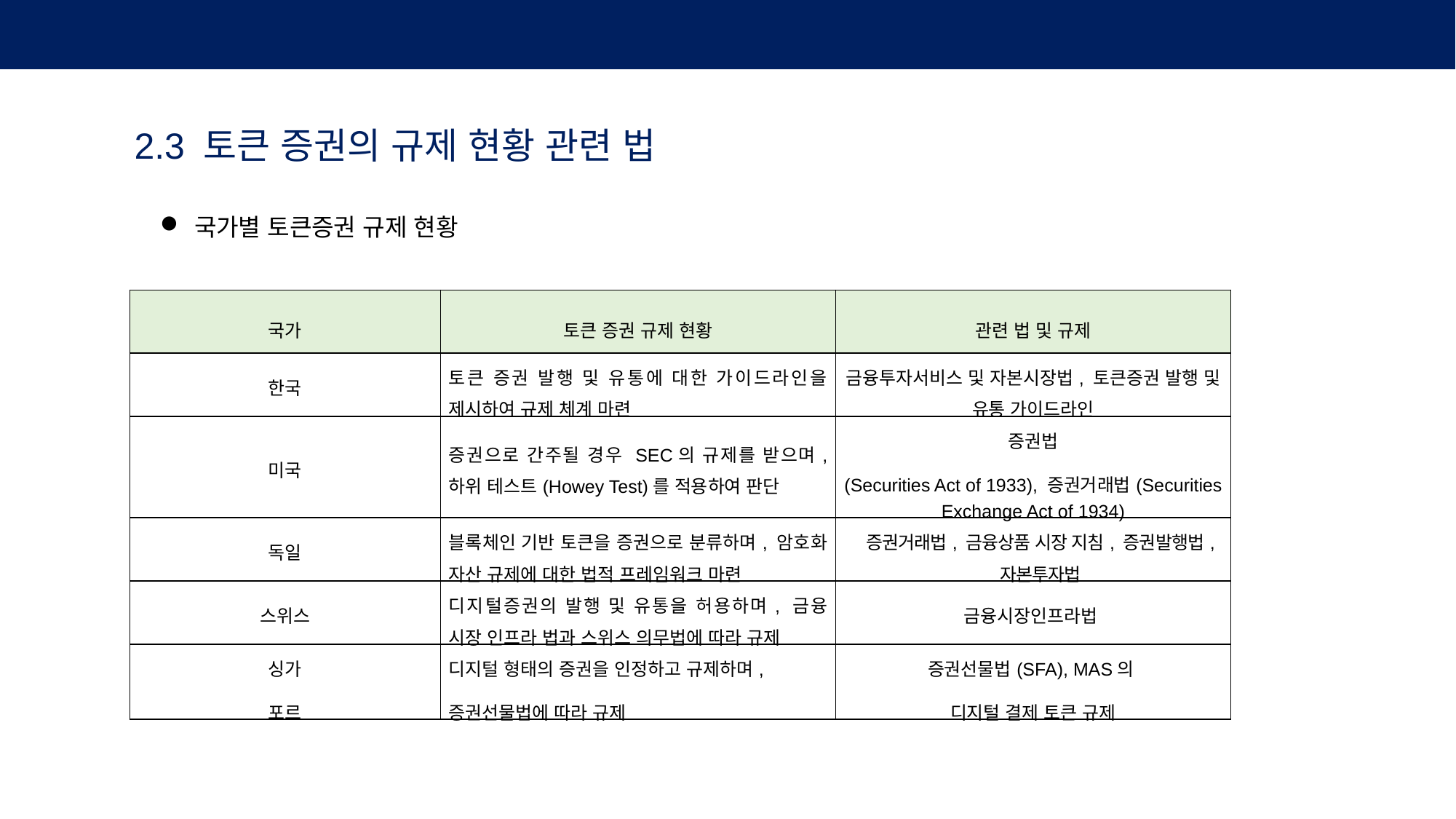

2. 채권토큰의 정의 및 내용
2.3 토큰 증권의 규제 현황 관련 법
국가별 토큰증권 규제 현황
| 국가 | 토큰 증권 규제 현황 | 관련 법 및 규제 |
| --- | --- | --- |
| 한국 | 토큰 증권 발행 및 유통에 대한 가이드라인을 제시하여 규제 체계 마련 | 금융투자서비스 및 자본시장법, 토큰증권 발행 및 유통 가이드라인 |
| 미국 | 증권으로 간주될 경우 SEC의 규제를 받으며, 하위 테스트(Howey Test)를 적용하여 판단 | 증권법 (Securities Act of 1933), 증권거래법(Securities Exchange Act of 1934) |
| 독일 | 블록체인 기반 토큰을 증권으로 분류하며, 암호화 자산 규제에 대한 법적 프레임워크 마련 | 증권거래법, 금융상품 시장 지침, 증권발행법, 자본투자법 |
| 스위스 | 디지털증권의 발행 및 유통을 허용하며, 금융 시장 인프라 법과 스위스 의무법에 따라 규제 | 금융시장인프라법 |
| 싱가 포르 | 디지털 형태의 증권을 인정하고 규제하며, 증권선물법에 따라 규제 | 증권선물법(SFA), MAS의 디지털 결제 토큰 규제 |